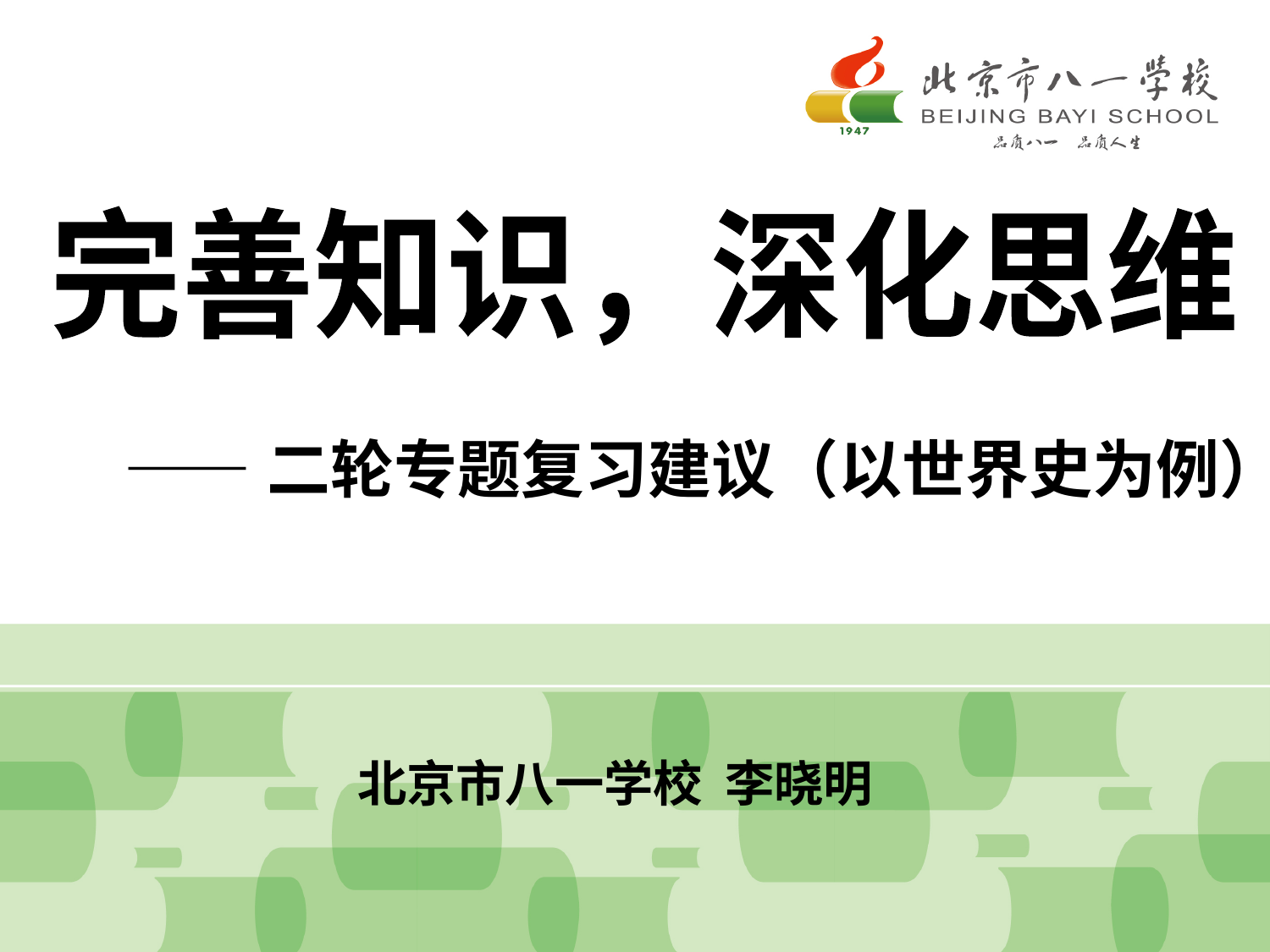

完善知识，深化思维
    ——二轮专题复习建议（以世界史为例）

北京市八一学校  李晓明